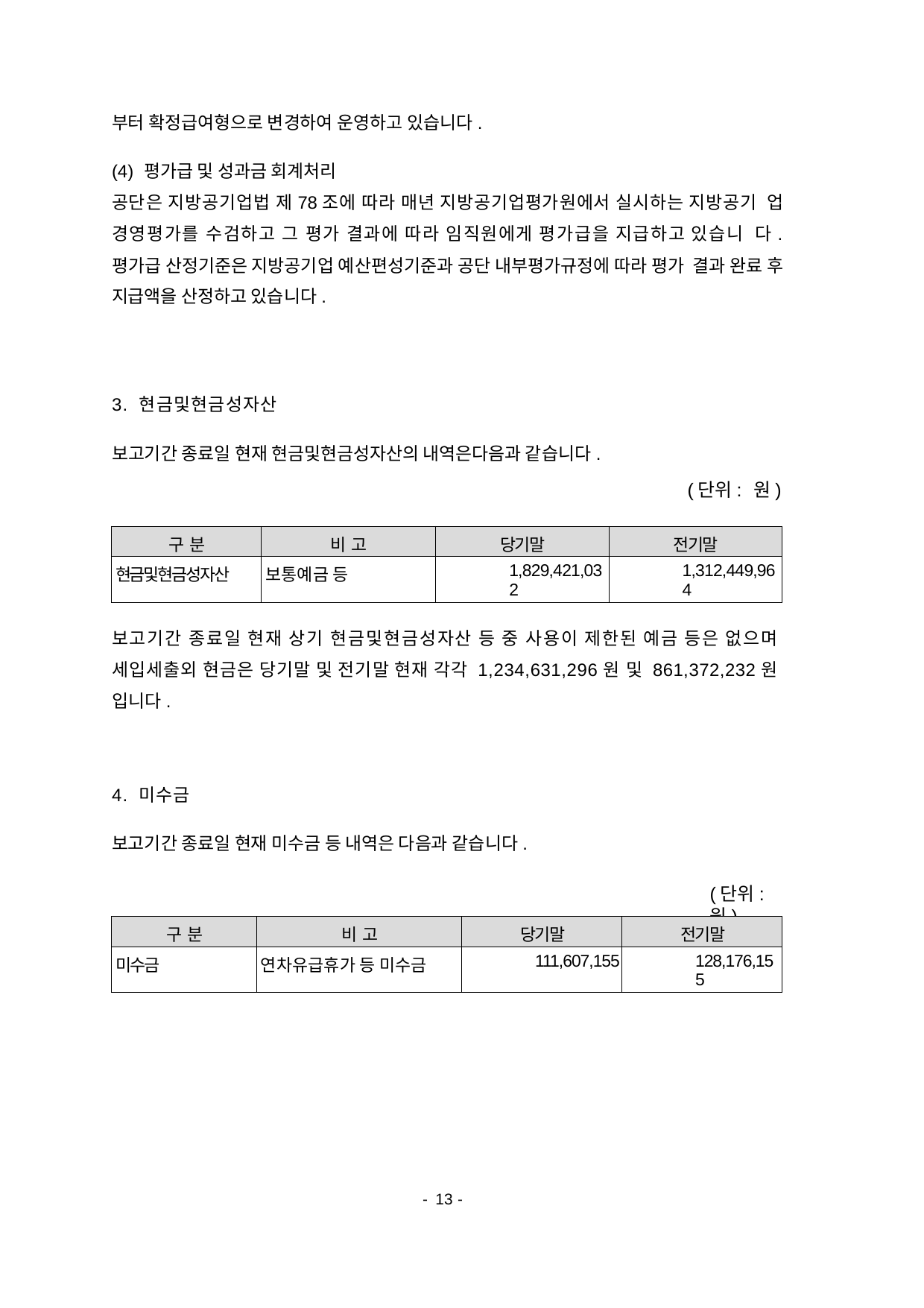

부터 확정급여형으로 변경하여 운영하고 있습니다.

(4) 평가급 및 성과금 회계처리
공단은 지방공기업법 제78조에 따라 매년 지방공기업평가원에서 실시하는 지방공기  업 경영평가를 수검하고 그 평가 결과에 따라 임직원에게 평가급을 지급하고 있습니  다. 평가급 산정기준은 지방공기업 예산편성기준과 공단 내부평가규정에 따라 평가  결과 완료 후 지급액을 산정하고 있습니다.
3. 현금및현금성자산

보고기간 종료일 현재 현금및현금성자산의 내역은다음과 같습니다.
(단위: 원)
| 구 분 | 비 고 | 당기말 | 전기말 |
| --- | --- | --- | --- |
| 현금및현금성자산 | 보통예금 등 | 1,829,421,032 | 1,312,449,964 |
보고기간 종료일 현재 상기 현금및현금성자산 등 중 사용이 제한된 예금 등은 없으며  세입세출외 현금은 당기말 및 전기말 현재 각각 1,234,631,296원 및 861,372,232원  입니다.
4. 미수금

보고기간 종료일 현재 미수금 등 내역은 다음과 같습니다.
(단위: 원)
| 구 분 | 비 고 | 당기말 | 전기말 |
| --- | --- | --- | --- |
| 미수금 | 연차유급휴가 등 미수금 | 111,607,155 | 128,176,155 |
- 13 -